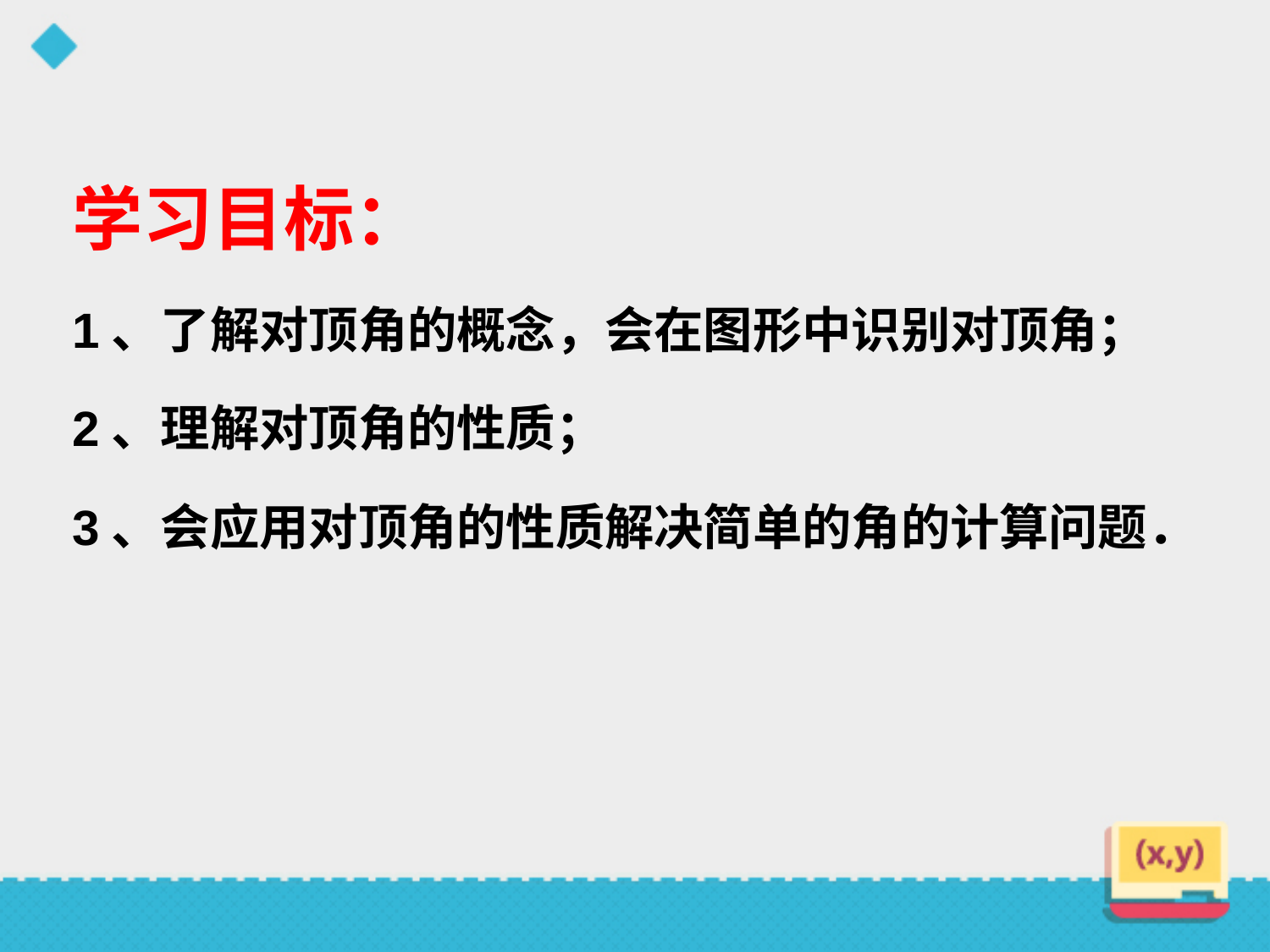

学习目标：
1、了解对顶角的概念，会在图形中识别对顶角；
2、理解对顶角的性质；
3、会应用对顶角的性质解决简单的角的计算问题．